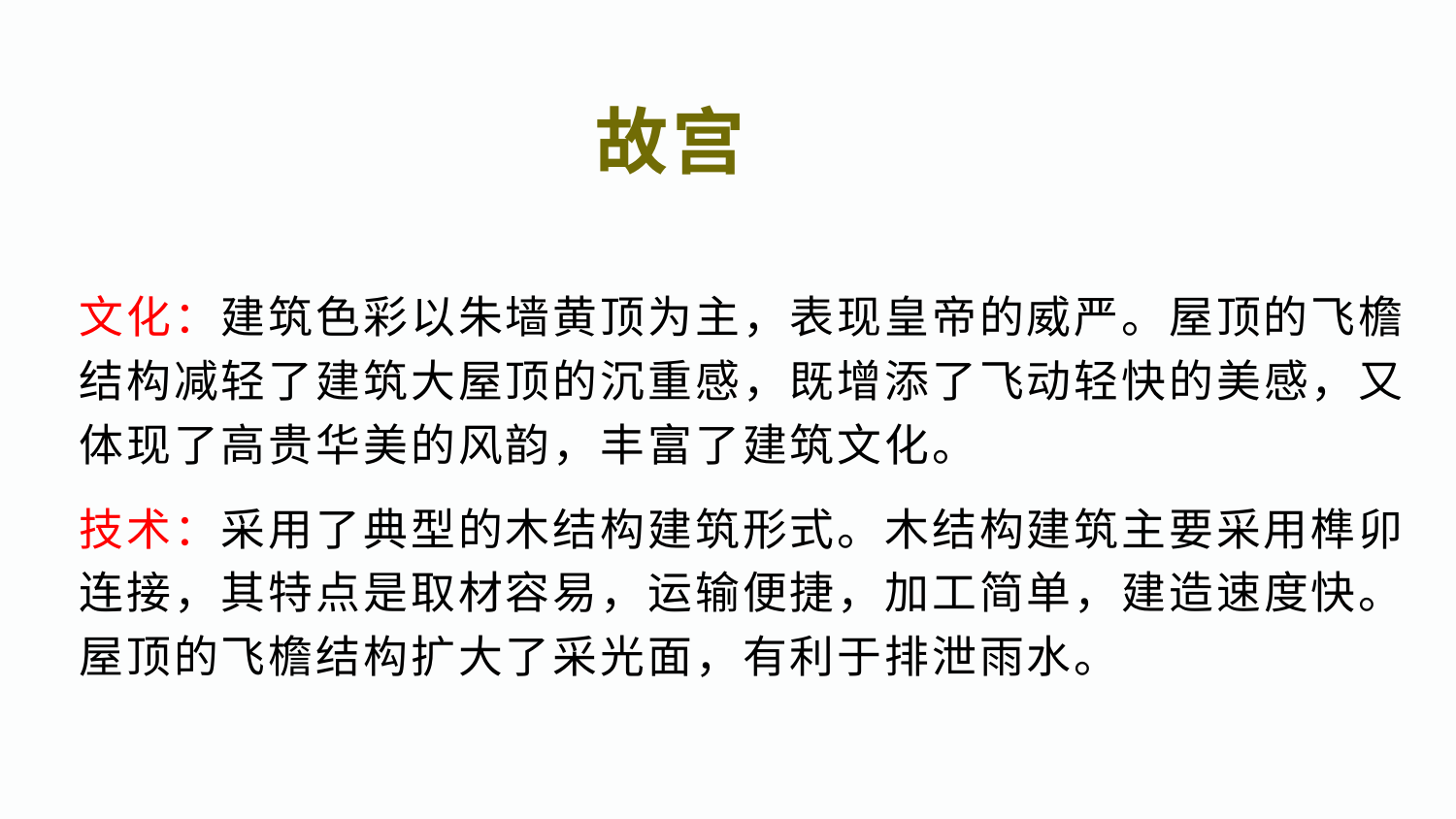

故宫
文化：建筑色彩以朱墙黄顶为主，表现皇帝的威严。屋顶的飞檐结构减轻了建筑大屋顶的沉重感，既增添了飞动轻快的美感，又体现了高贵华美的风韵，丰富了建筑文化。
技术：采用了典型的木结构建筑形式。木结构建筑主要采用榫卯连接，其特点是取材容易，运输便捷，加工简单，建造速度快。屋顶的飞檐结构扩大了采光面，有利于排泄雨水。